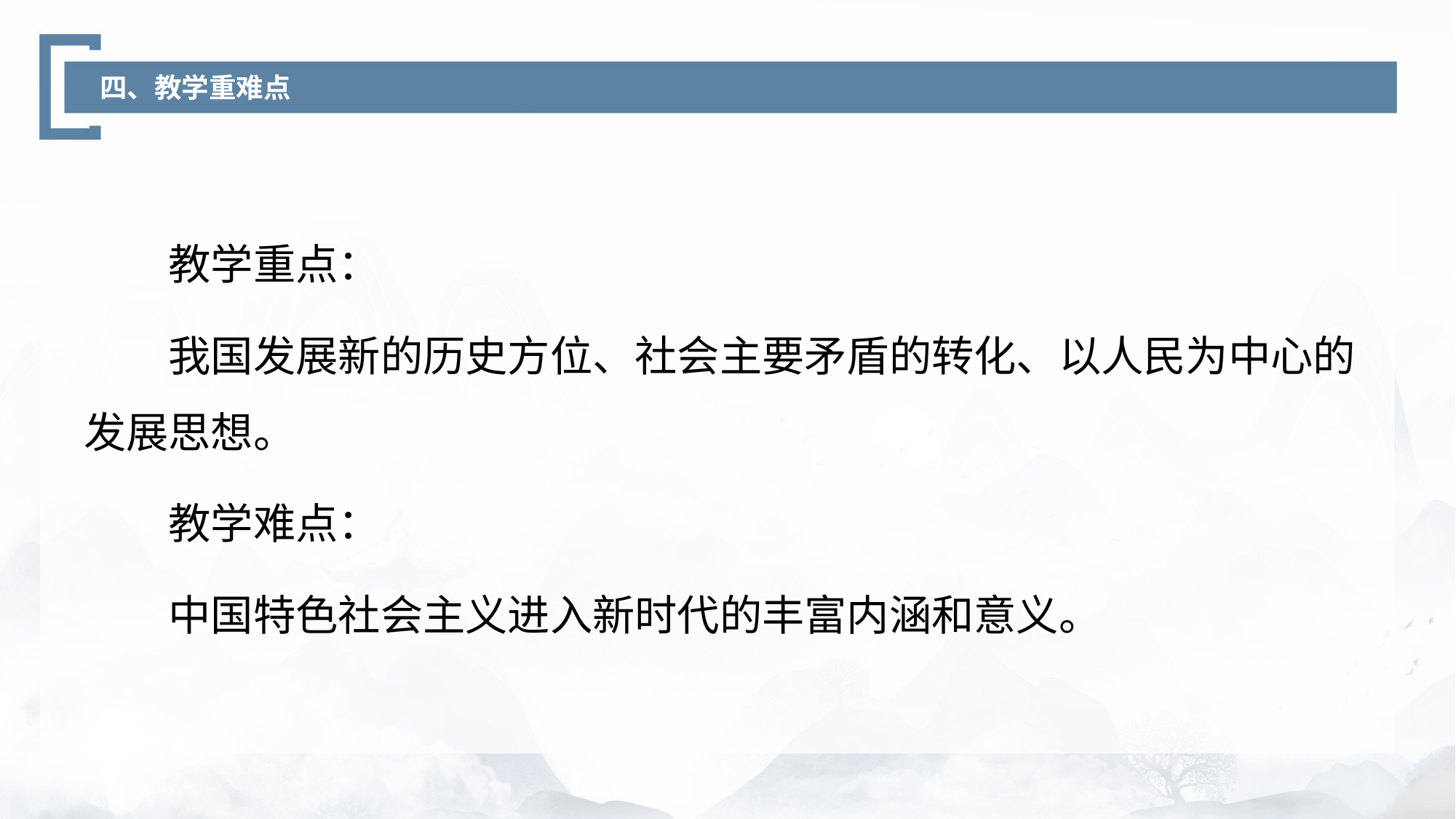

四、教学重难点
教学重点：
我国发展新的历史方位、社会主要矛盾的转化、以人民为中心的发展思想。
教学难点：
中国特色社会主义进入新时代的丰富内涵和意义。